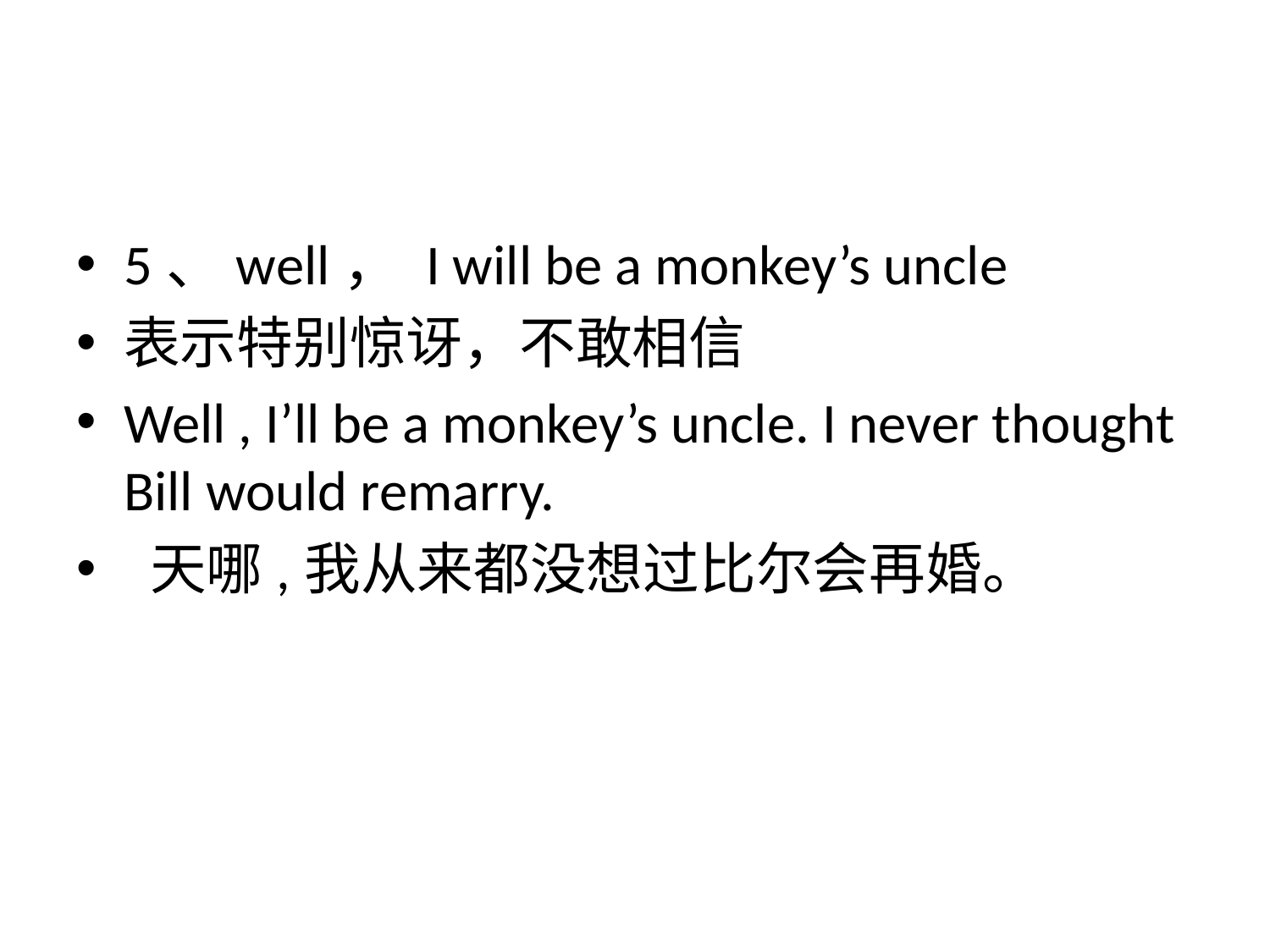

#
5、well， I will be a monkey’s uncle
表示特别惊讶，不敢相信
Well , I’ll be a monkey’s uncle. I never thought Bill would remarry.
 天哪,我从来都没想过比尔会再婚。